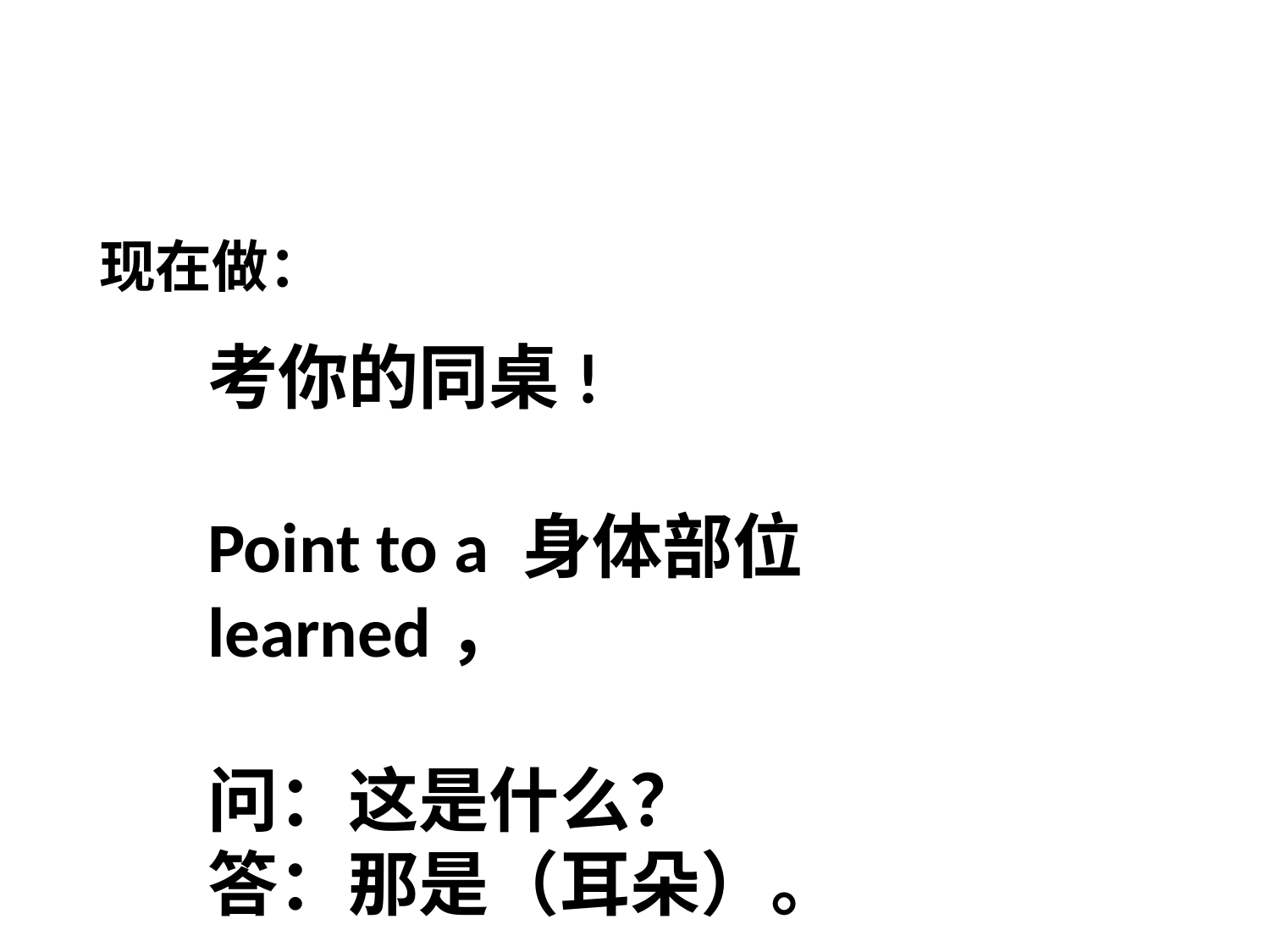

现在做：
考你的同桌!
Point to a 身体部位 learned，
问：这是什么？
答：那是（耳朵）。